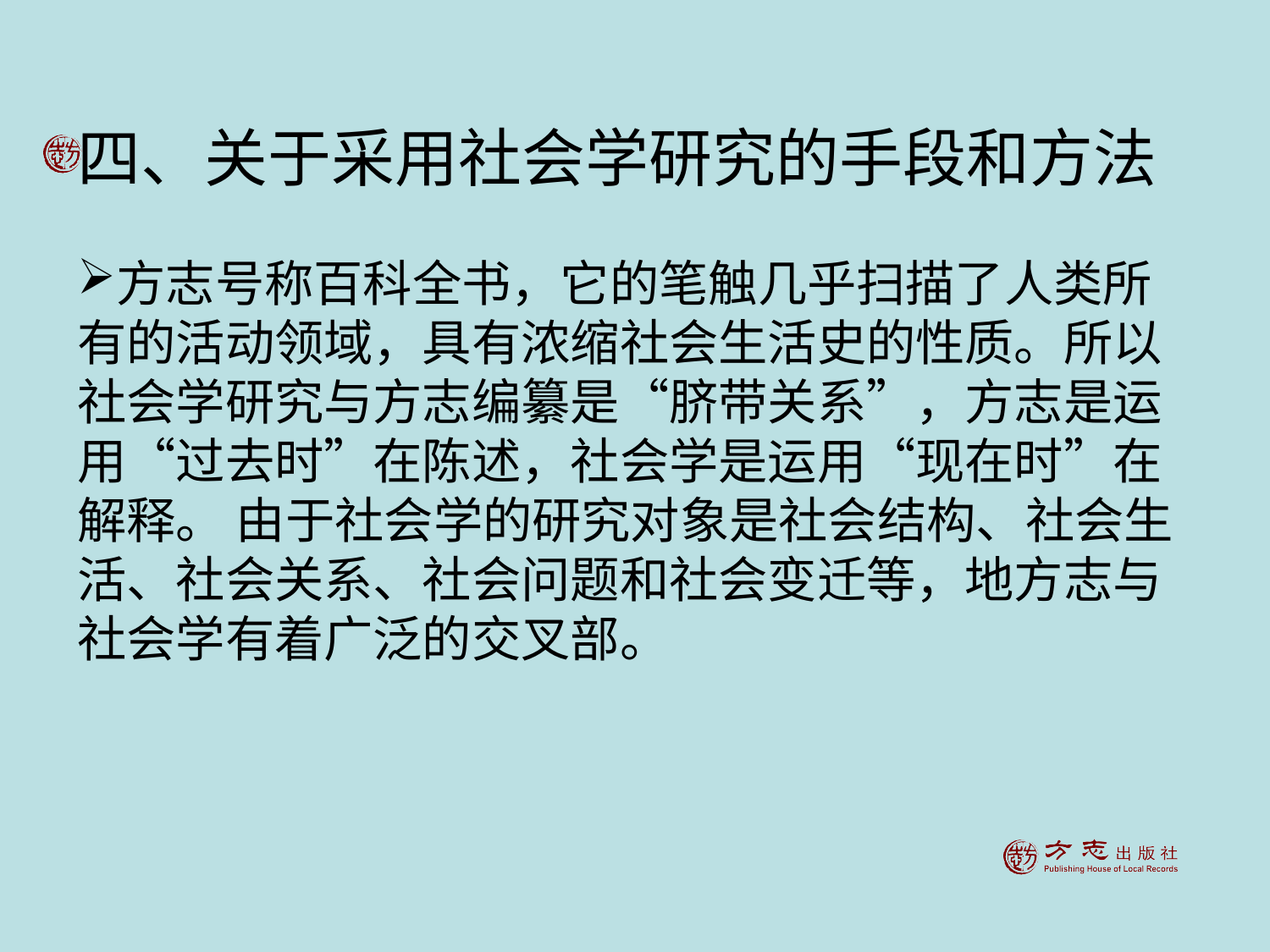

# 四、关于采用社会学研究的手段和方法
方志号称百科全书，它的笔触几乎扫描了人类所有的活动领域，具有浓缩社会生活史的性质。所以社会学研究与方志编纂是“脐带关系”，方志是运用“过去时”在陈述，社会学是运用“现在时”在解释。 由于社会学的研究对象是社会结构、社会生活、社会关系、社会问题和社会变迁等，地方志与社会学有着广泛的交叉部。